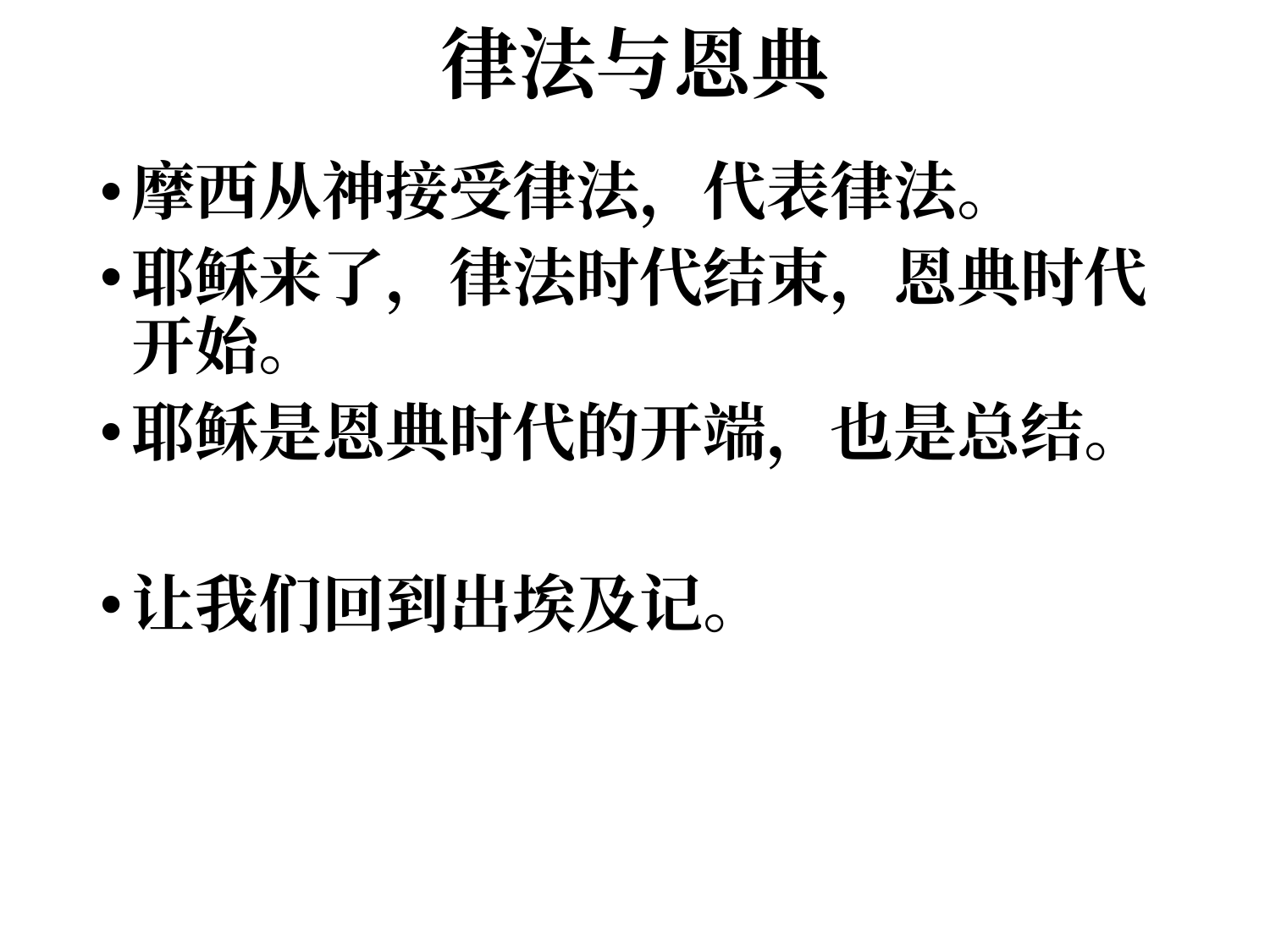

# 律法与恩典
摩西从神接受律法，代表律法。
耶稣来了，律法时代结束，恩典时代开始。
耶稣是恩典时代的开端，也是总结。

让我们回到出埃及记。